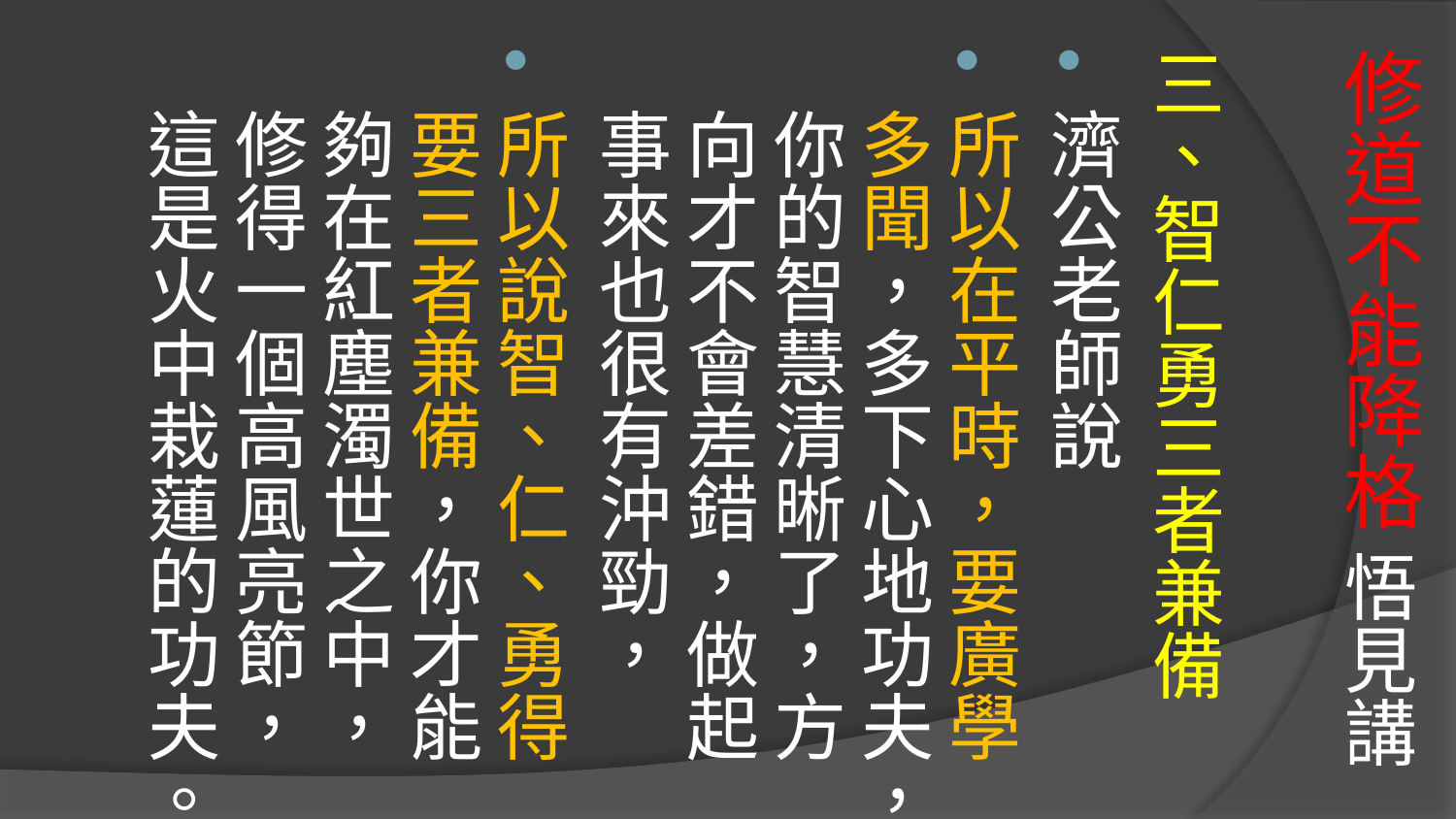

# 修道不能降格 悟見講
三、智仁勇三者兼備
濟公老師說
所以在平時，要廣學多聞，多下心地功夫，你的智慧清晰了，方向才不會差錯，做起事來也很有沖勁，
所以說智、仁、勇得要三者兼備，你才能夠在紅塵濁世之中，修得一個高風亮節，這是火中栽蓮的功夫。